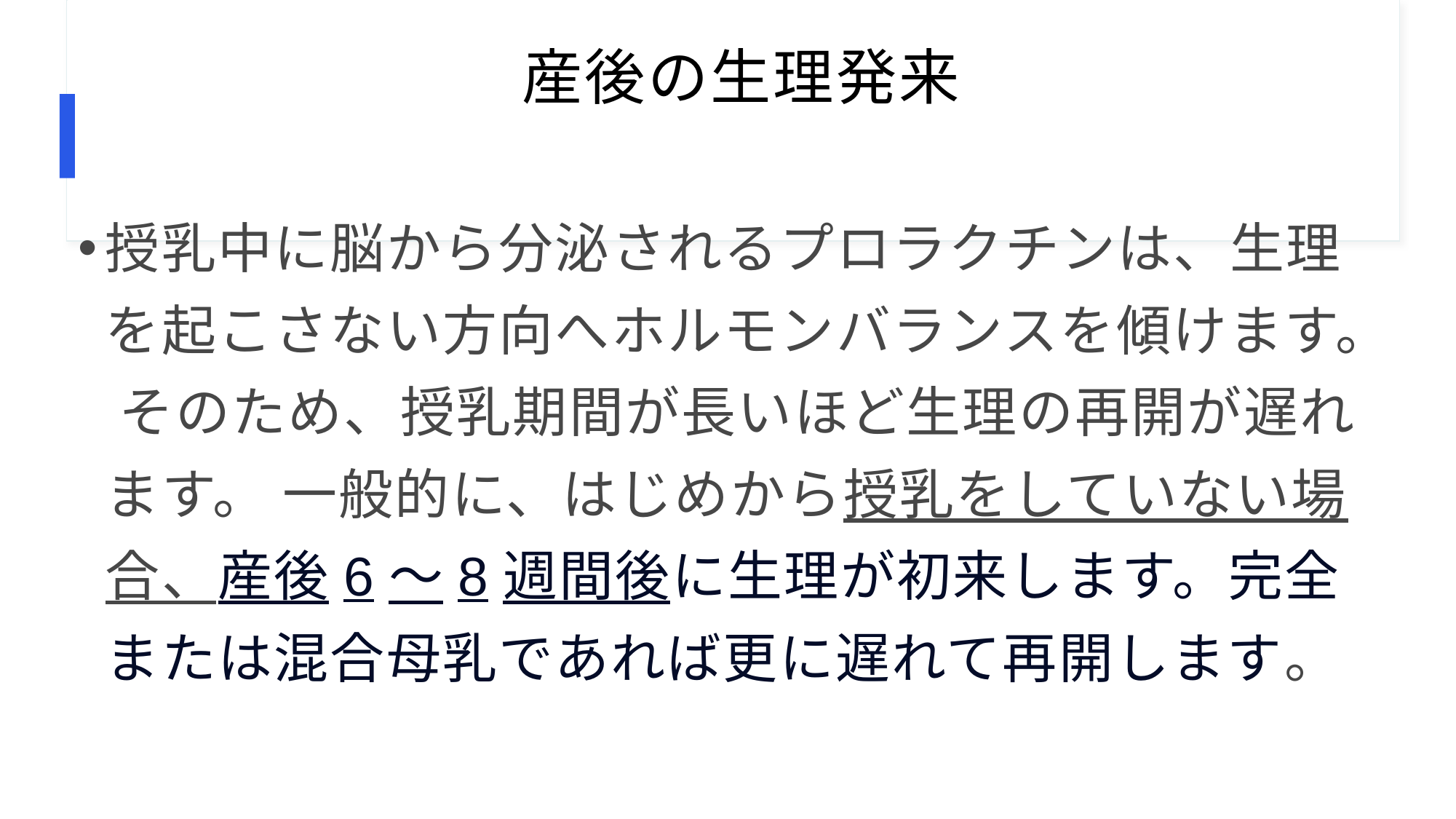

# 産後の生理発来
授乳中に脳から分泌されるプロラクチンは、生理を起こさない方向へホルモンバランスを傾けます。 そのため、授乳期間が長いほど生理の再開が遅れます。 一般的に、はじめから授乳をしていない場合、産後6～8週間後に生理が初来します。完全または混合母乳であれば更に遅れて再開します。